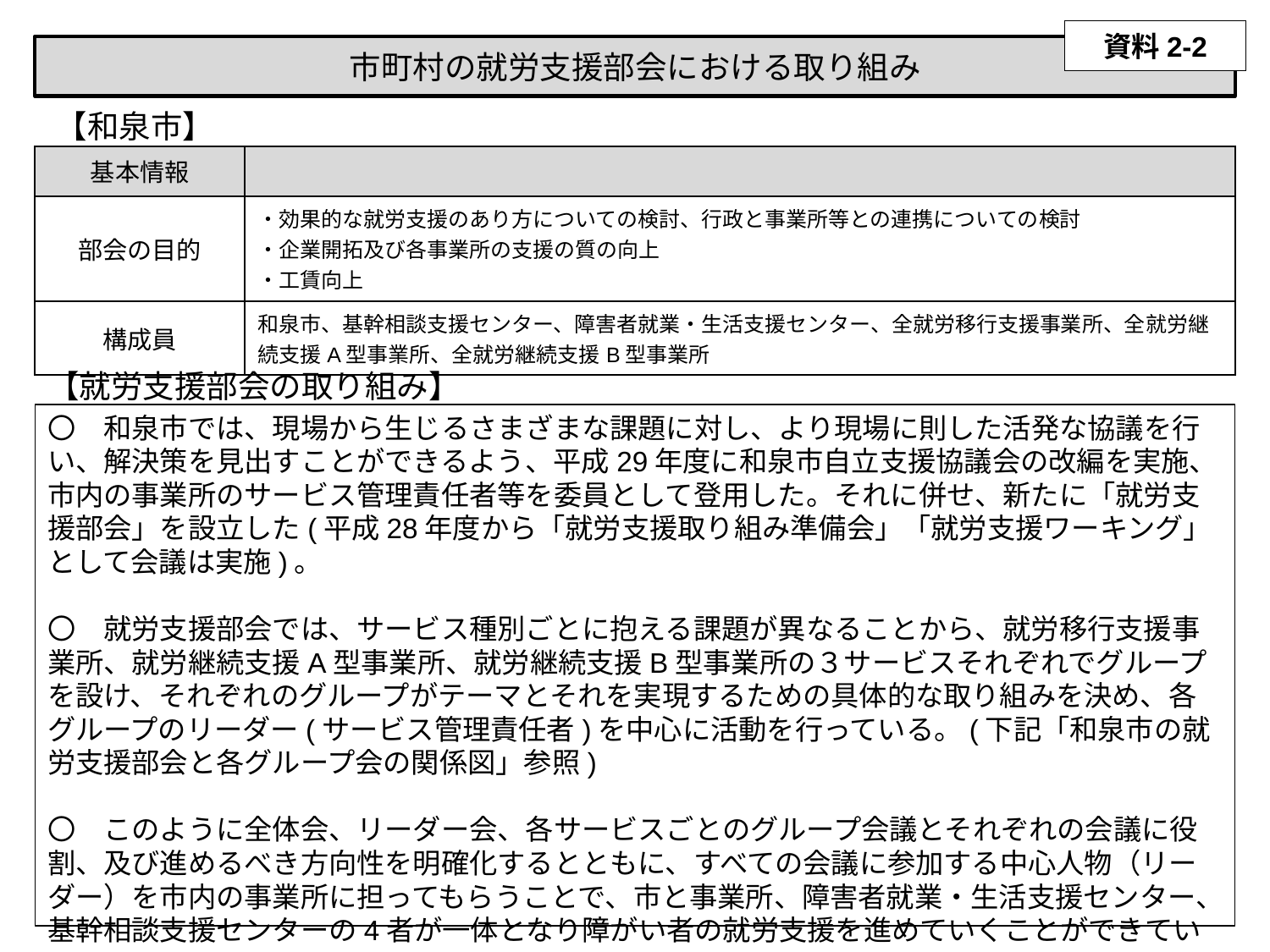

資料2-2
市町村の就労支援部会における取り組み
【和泉市】
| 基本情報 |  |
| --- | --- |
| 部会の目的 | ・効果的な就労支援のあり方についての検討、行政と事業所等との連携についての検討 ・企業開拓及び各事業所の支援の質の向上 ・工賃向上 |
| 構成員 | 和泉市、基幹相談支援センター、障害者就業・生活支援センター、全就労移行支援事業所、全就労継続支援A型事業所、全就労継続支援B型事業所 |
【就労支援部会の取り組み】
〇　和泉市では、現場から生じるさまざまな課題に対し、より現場に則した活発な協議を行い、解決策を見出すことができるよう、平成29年度に和泉市自立支援協議会の改編を実施、市内の事業所のサービス管理責任者等を委員として登用した。それに併せ、新たに「就労支援部会」を設立した(平成28年度から「就労支援取り組み準備会」「就労支援ワーキング」として会議は実施)。

〇　就労支援部会では、サービス種別ごとに抱える課題が異なることから、就労移行支援事業所、就労継続支援A型事業所、就労継続支援B型事業所の３サービスそれぞれでグループを設け、それぞれのグループがテーマとそれを実現するための具体的な取り組みを決め、各グループのリーダー(サービス管理責任者)を中心に活動を行っている。(下記「和泉市の就労支援部会と各グループ会の関係図」参照)

〇　このように全体会、リーダー会、各サービスごとのグループ会議とそれぞれの会議に役割、及び進めるべき方向性を明確化するとともに、すべての会議に参加する中心人物（リーダー）を市内の事業所に担ってもらうことで、市と事業所、障害者就業・生活支援センター、基幹相談支援センターの4者が一体となり障がい者の就労支援を進めていくことができている。